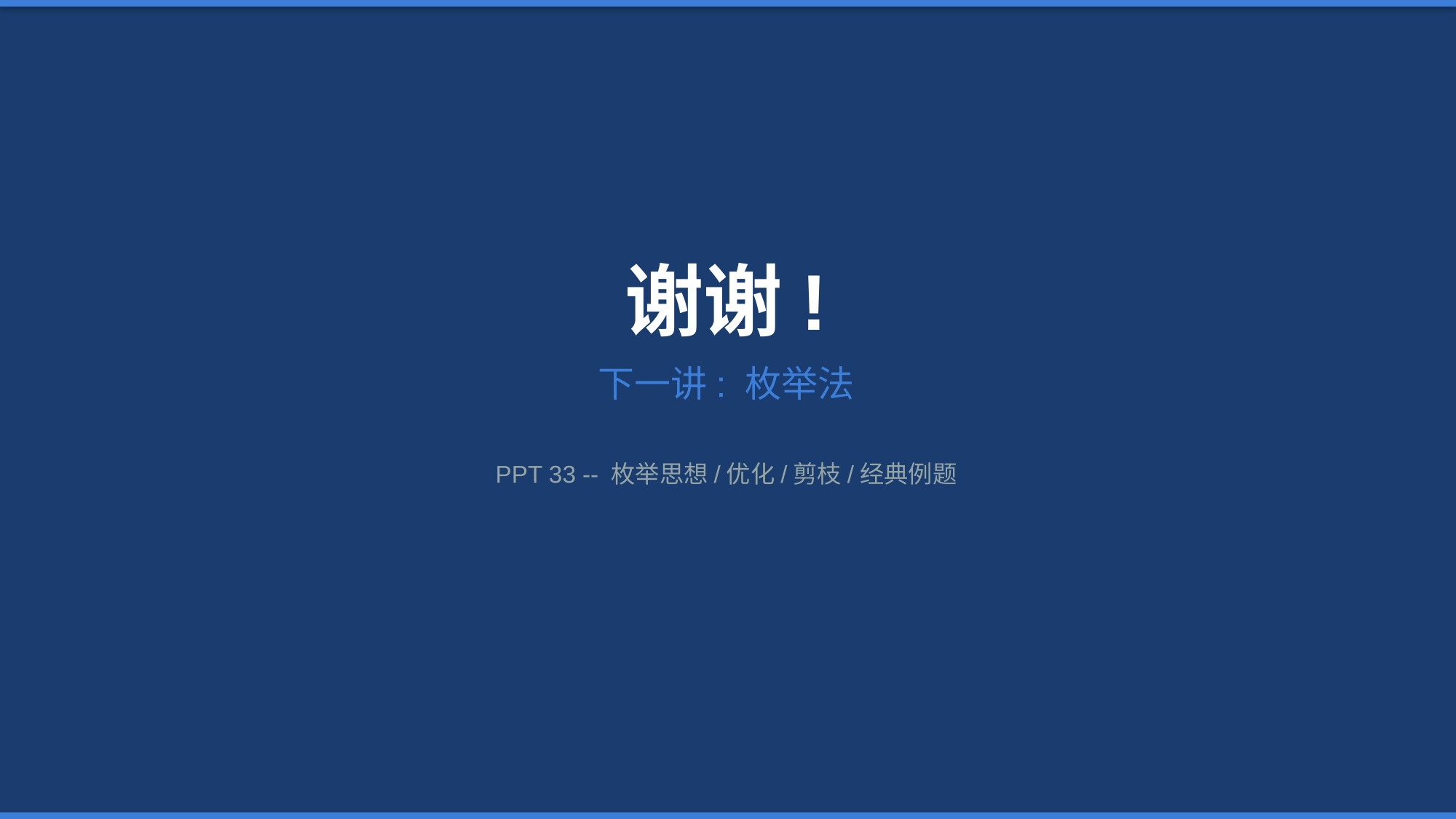

谢谢!
下一讲: 枚举法
PPT 33 -- 枚举思想/优化/剪枝/经典例题